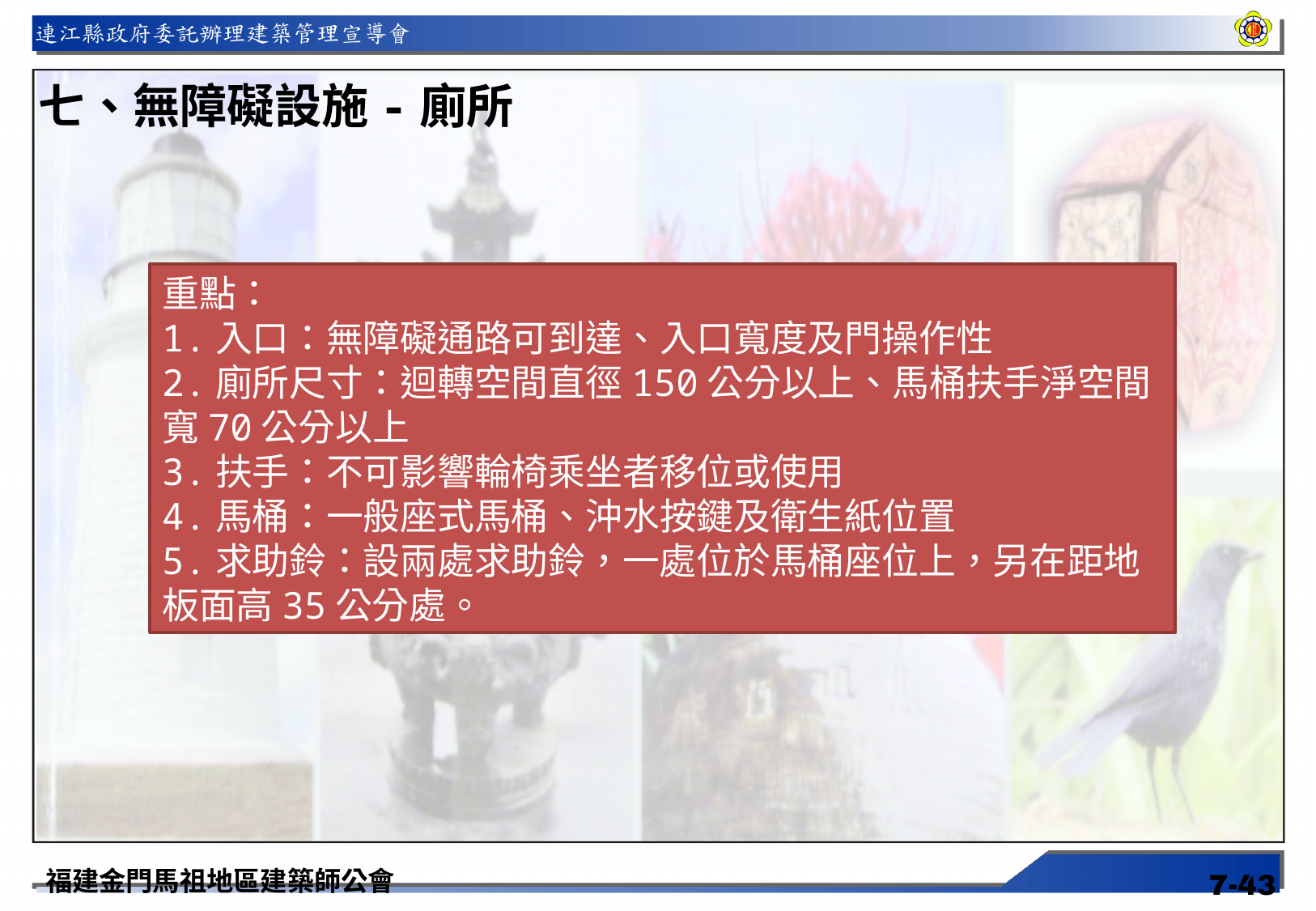

七、無障礙設施-廁所
重點：
1.入口：無障礙通路可到達、入口寬度及門操作性
2.廁所尺寸：迴轉空間直徑150公分以上、馬桶扶手淨空間寬70公分以上
3.扶手：不可影響輪椅乘坐者移位或使用
4.馬桶：一般座式馬桶、沖水按鍵及衛生紙位置
5.求助鈴：設兩處求助鈴，一處位於馬桶座位上，另在距地板面高35公分處。
福建金門馬祖地區建築師公會
7-43